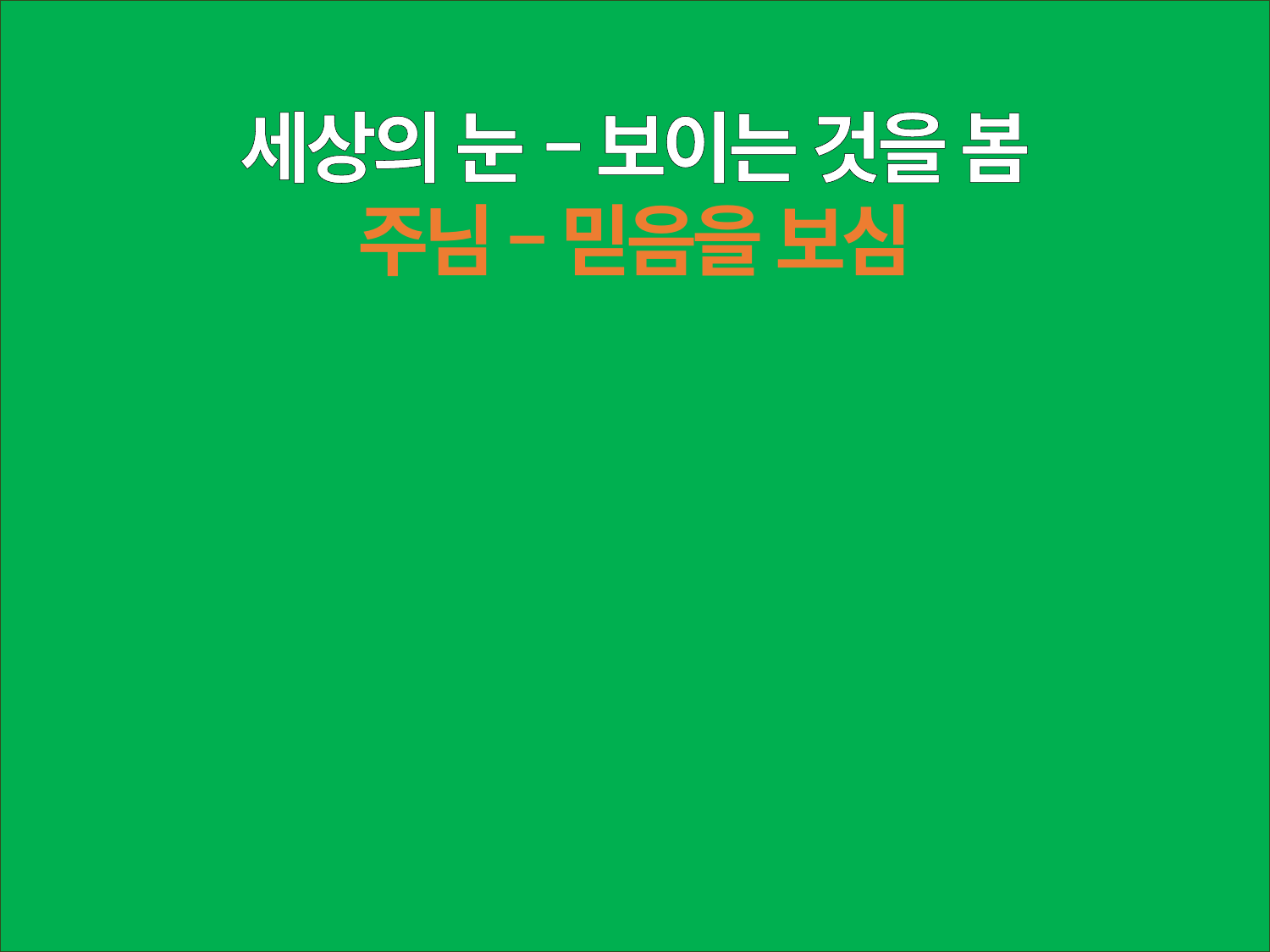

세상의 눈 – 보이는 것을 봄
주님 – 믿음을 보심